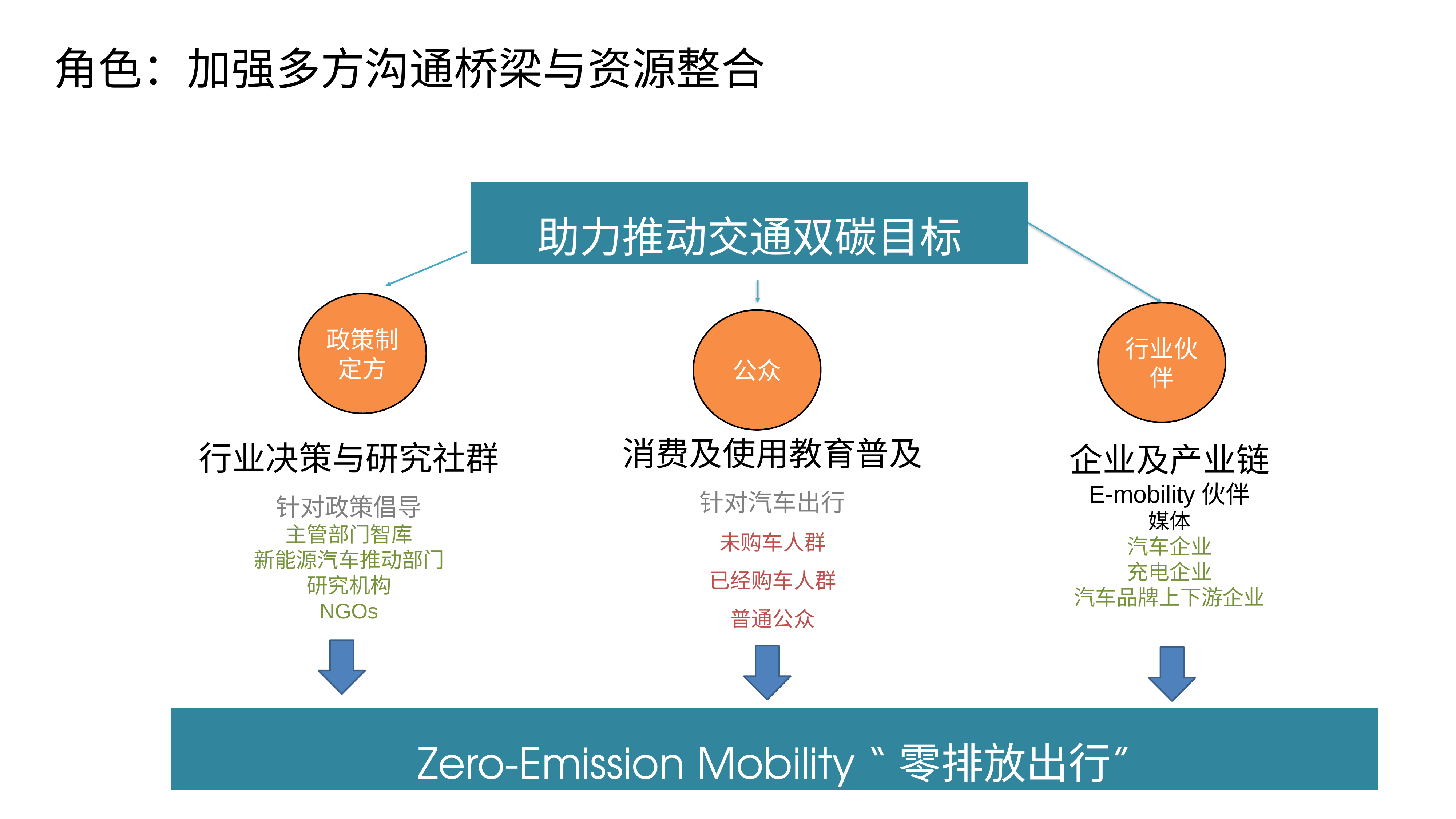

角色：加强多方沟通桥梁与资源整合
助力推动交通双碳目标
政策制定方
行业伙伴
公众
消费及使用教育普及
针对汽车出行
未购车人群
已经购车人群
普通公众
行业决策与研究社群
针对政策倡导
主管部门智库
新能源汽车推动部门
研究机构
NGOs
企业及产业链
E-mobility伙伴
媒体
汽车企业
充电企业
汽车品牌上下游企业

Zero-Emission Mobility “零排放出行”